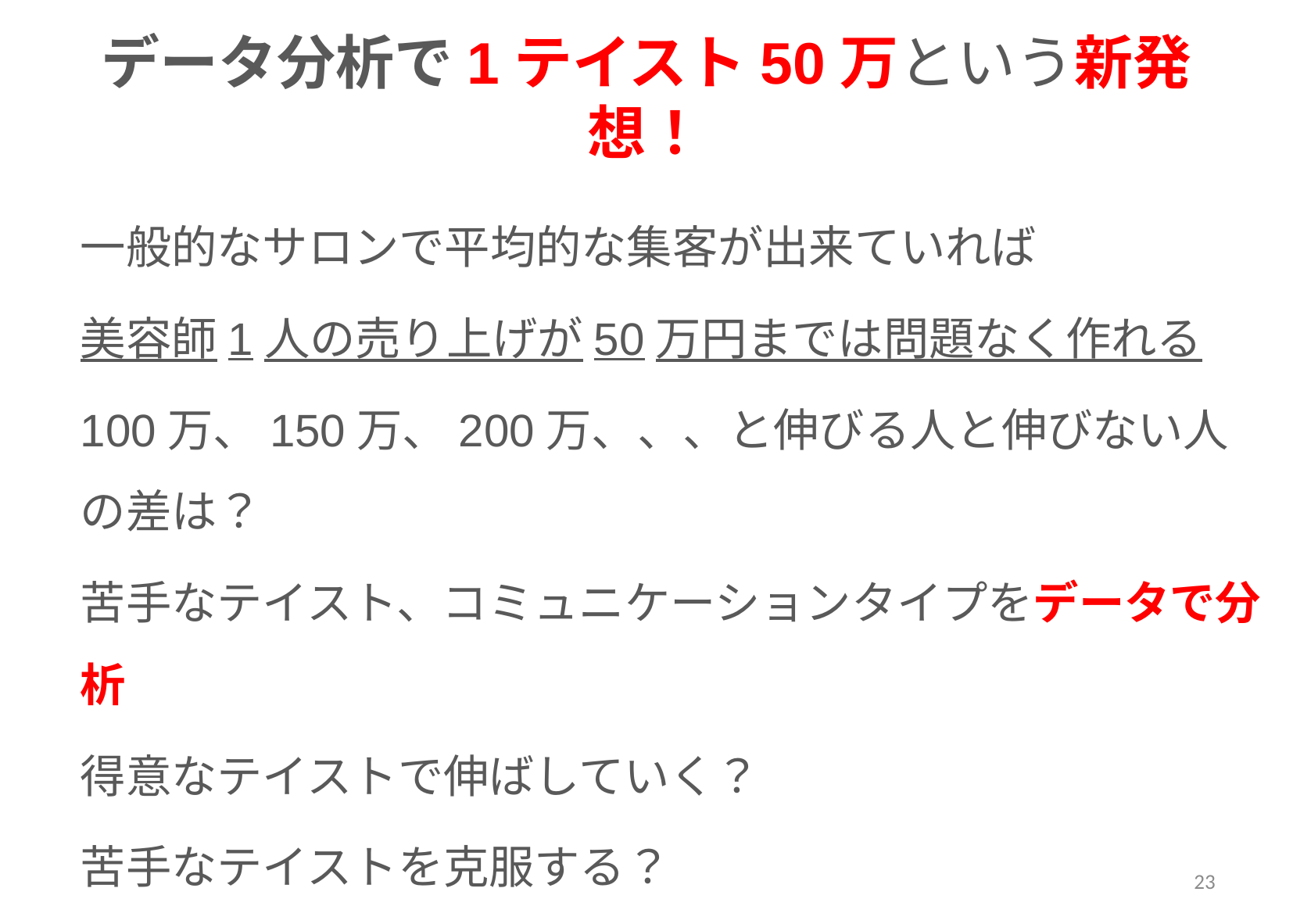

# データ分析で1テイスト50万という新発想！
一般的なサロンで平均的な集客が出来ていれば
美容師1人の売り上げが50万円までは問題なく作れる
100万、150万、200万、、、と伸びる人と伸びない人の差は？
苦手なテイスト、コミュニケーションタイプをデータで分析
得意なテイストで伸ばしていく？
苦手なテイストを克服する？
自分の活かし方もデータ分析できる！！

23